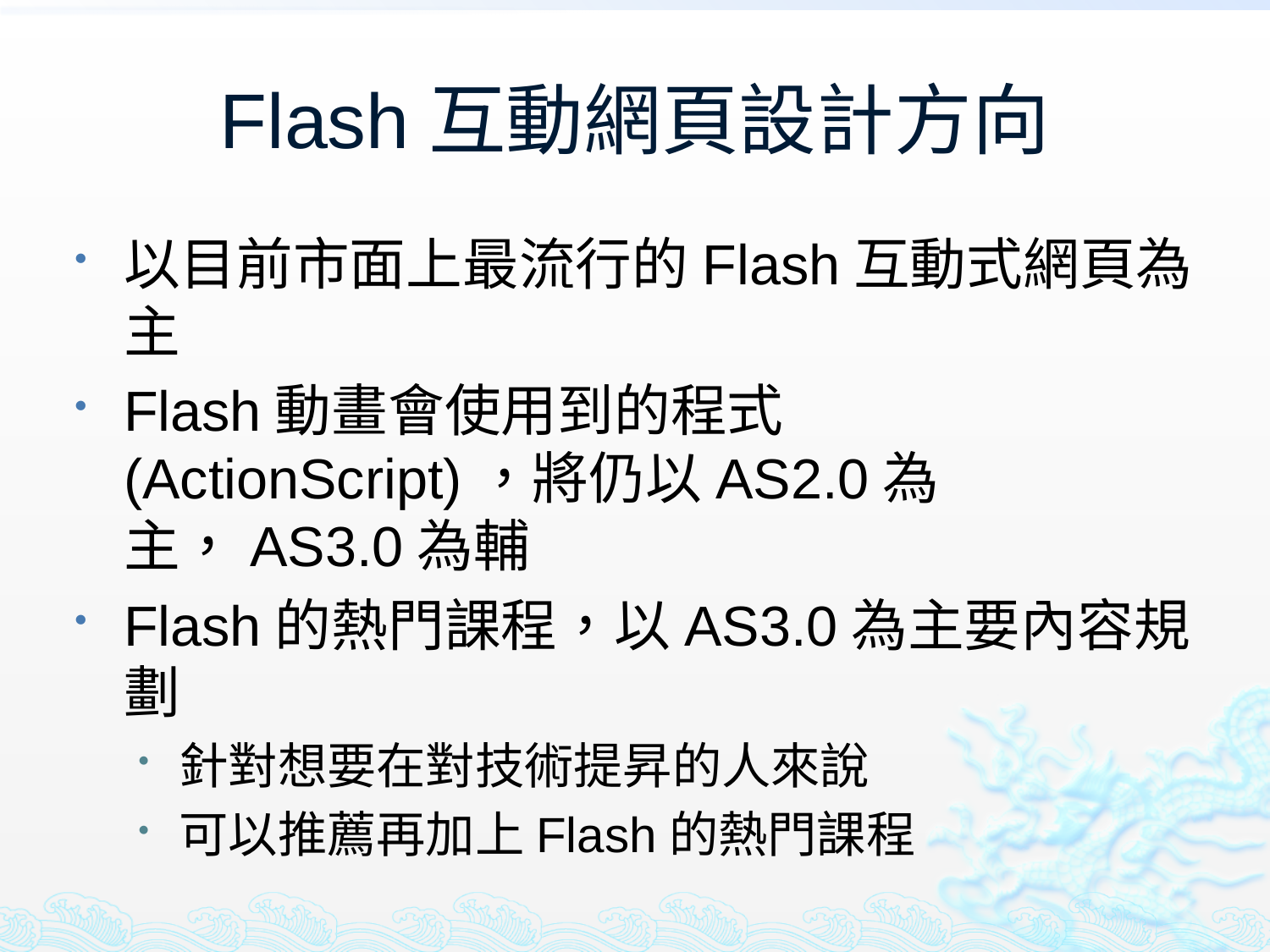

# Flash互動網頁設計方向
以目前市面上最流行的Flash互動式網頁為主
Flash動畫會使用到的程式(ActionScript)，將仍以AS2.0為主，AS3.0為輔
Flash的熱門課程，以AS3.0為主要內容規劃
針對想要在對技術提昇的人來說
可以推薦再加上Flash的熱門課程